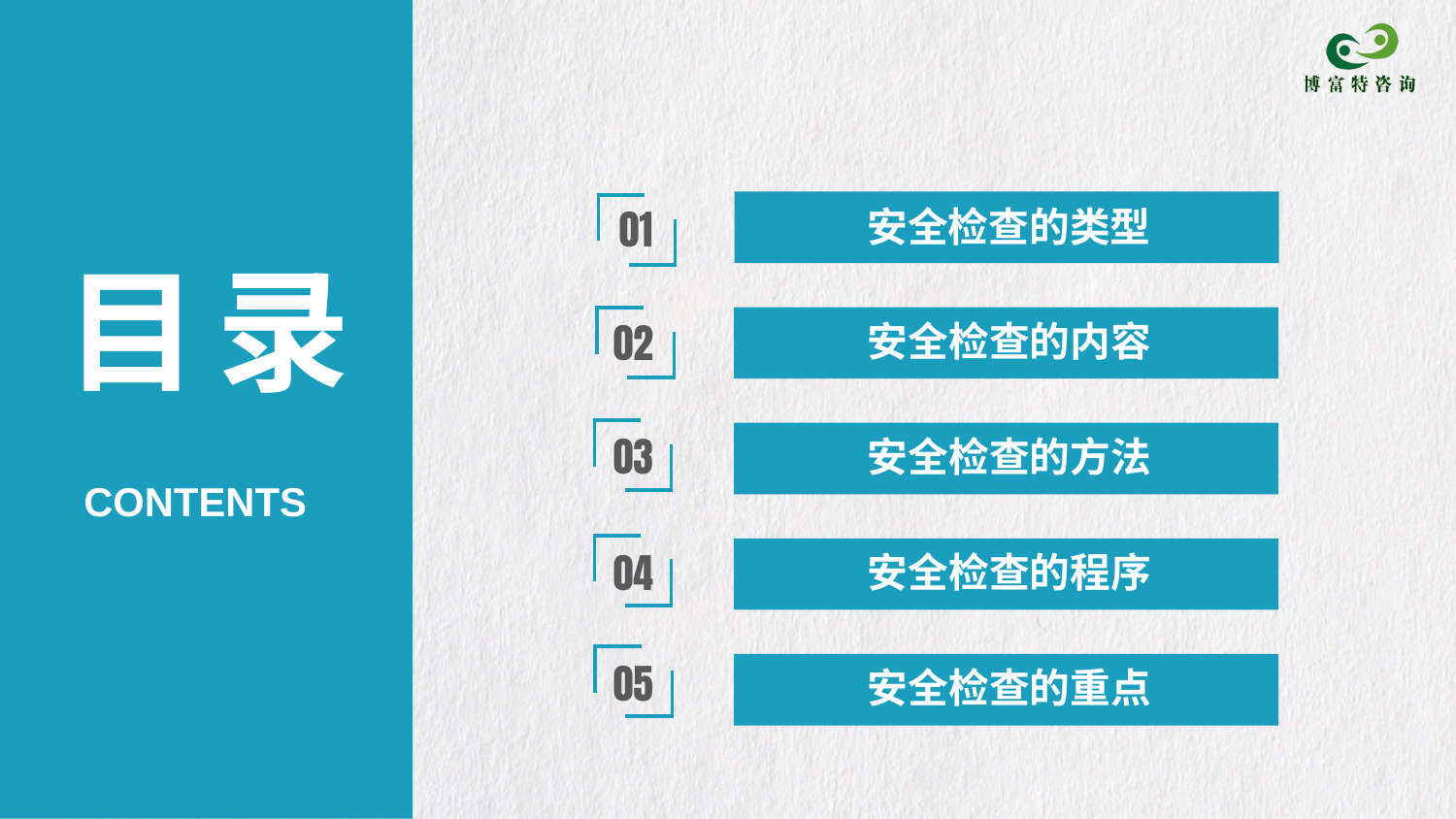

安全检查的类型

01
目 录

安全检查的内容
02

安全检查的方法
03
CONTENTS

安全检查的程序
04

05

安全检查的重点